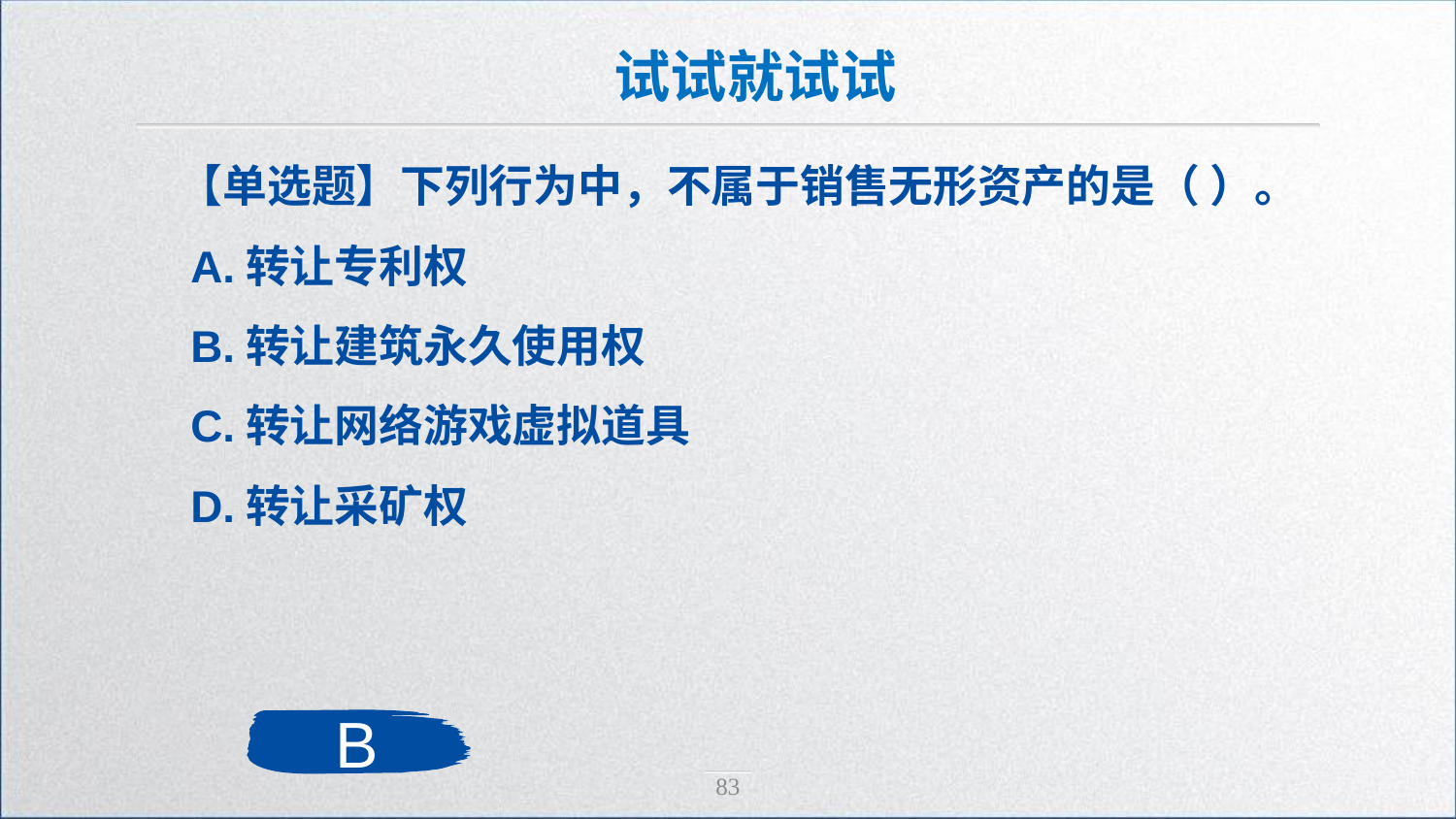

试试就试试
【单选题】下列行为中，不属于销售无形资产的是（ ）。
 A.转让专利权
 B.转让建筑永久使用权
 C.转让网络游戏虚拟道具
 D.转让采矿权

B
83